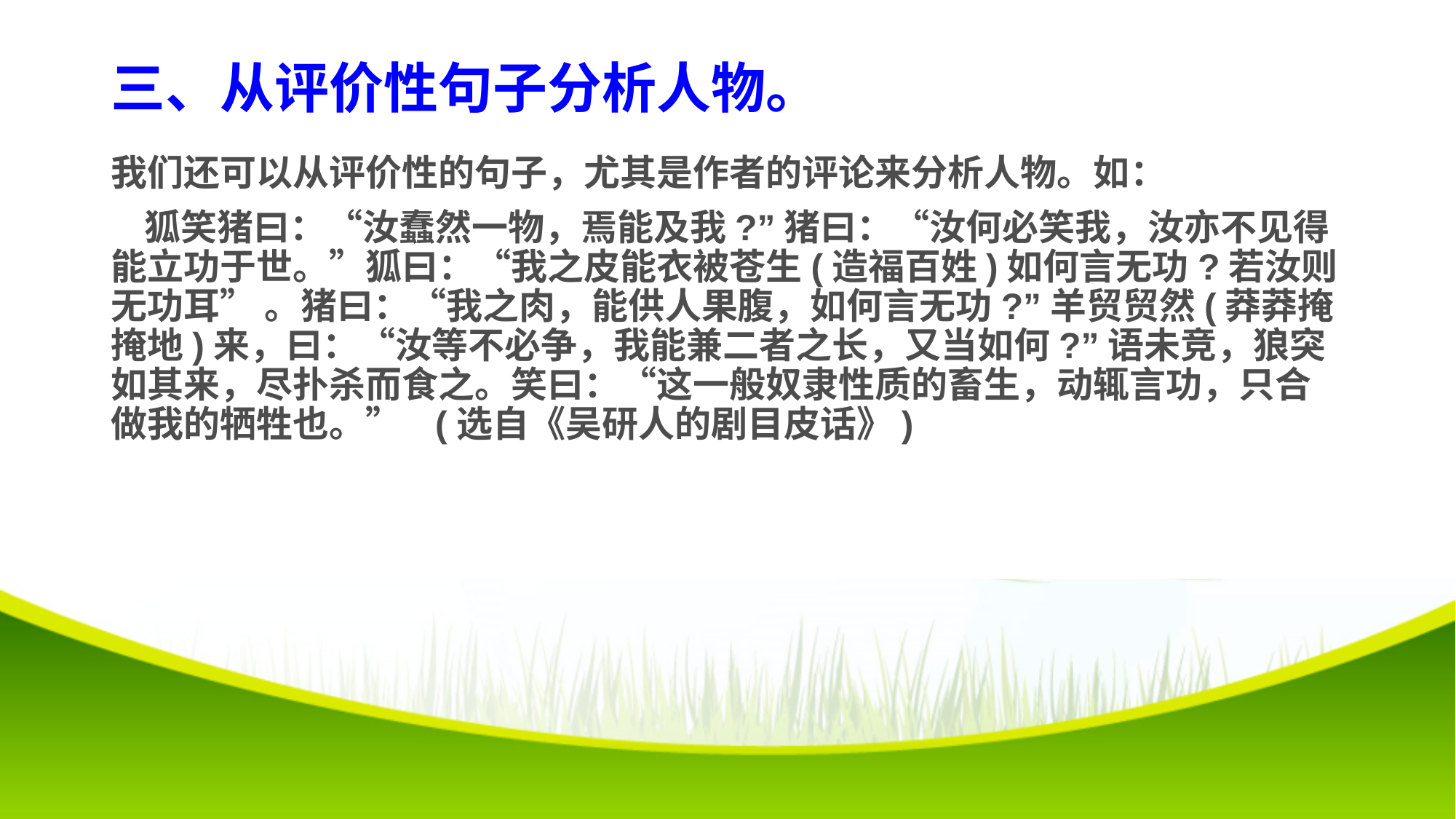

# 三、从评价性句子分析人物。
我们还可以从评价性的句子，尤其是作者的评论来分析人物。如：
   狐笑猪曰：“汝蠢然一物，焉能及我?”猪曰：“汝何必笑我，汝亦不见得能立功于世。”狐曰：“我之皮能衣被苍生(造福百姓)如何言无功?若汝则无功耳” 。猪曰：“我之肉，能供人果腹，如何言无功?”羊贸贸然(莽莽掩掩地)来，曰：“汝等不必争，我能兼二者之长，又当如何?”语未竞，狼突如其来，尽扑杀而食之。笑曰：“这一般奴隶性质的畜生，动辄言功，只合做我的牺牲也。”   (选自《吴研人的剧目皮话》)